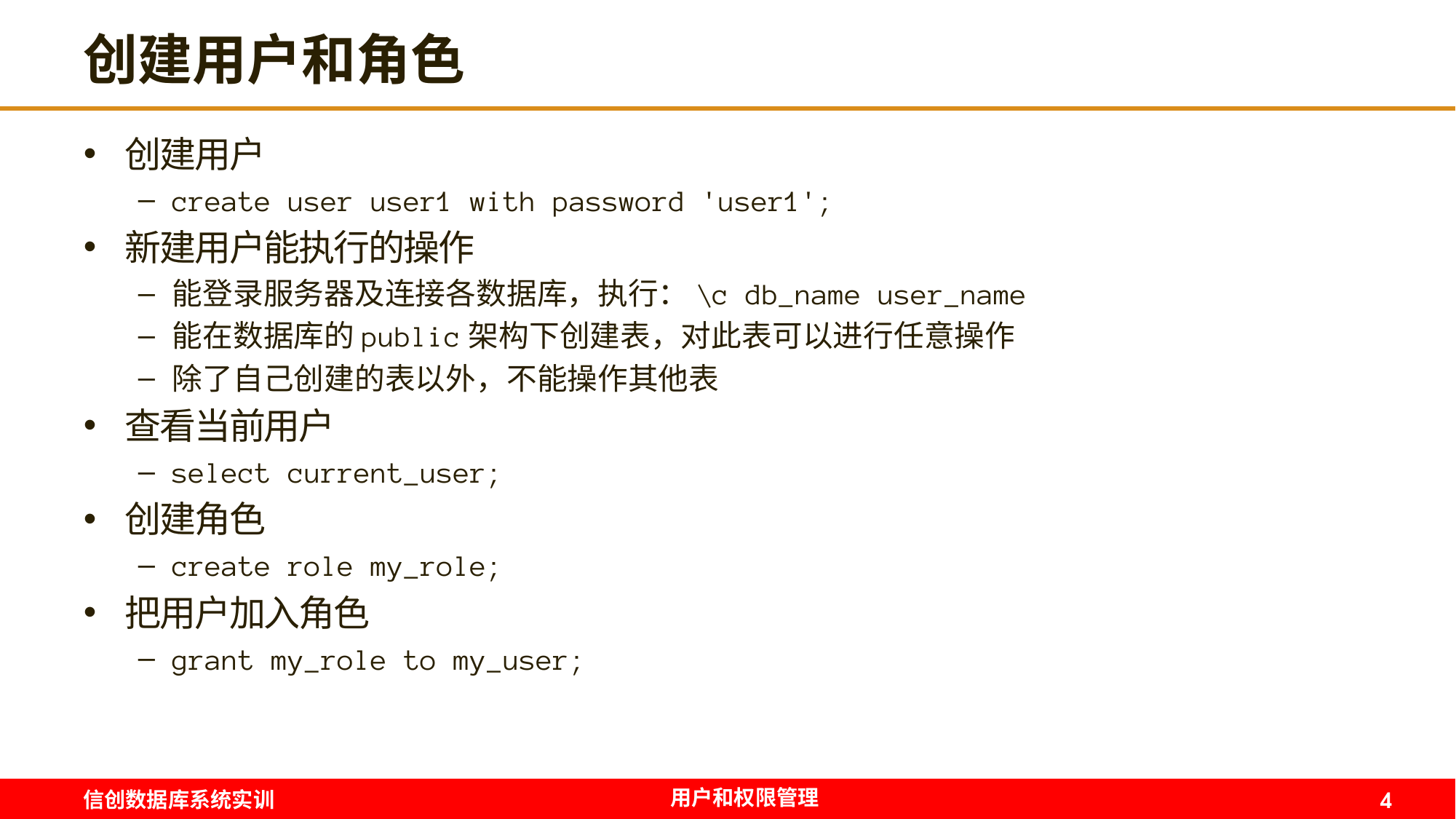

# 创建用户和角色
创建用户
create user user1 with password 'user1';
新建用户能执行的操作
能登录服务器及连接各数据库，执行：\c db_name user_name
能在数据库的public架构下创建表，对此表可以进行任意操作
除了自己创建的表以外，不能操作其他表
查看当前用户
select current_user;
创建角色
create role my_role;
把用户加入角色
grant my_role to my_user;